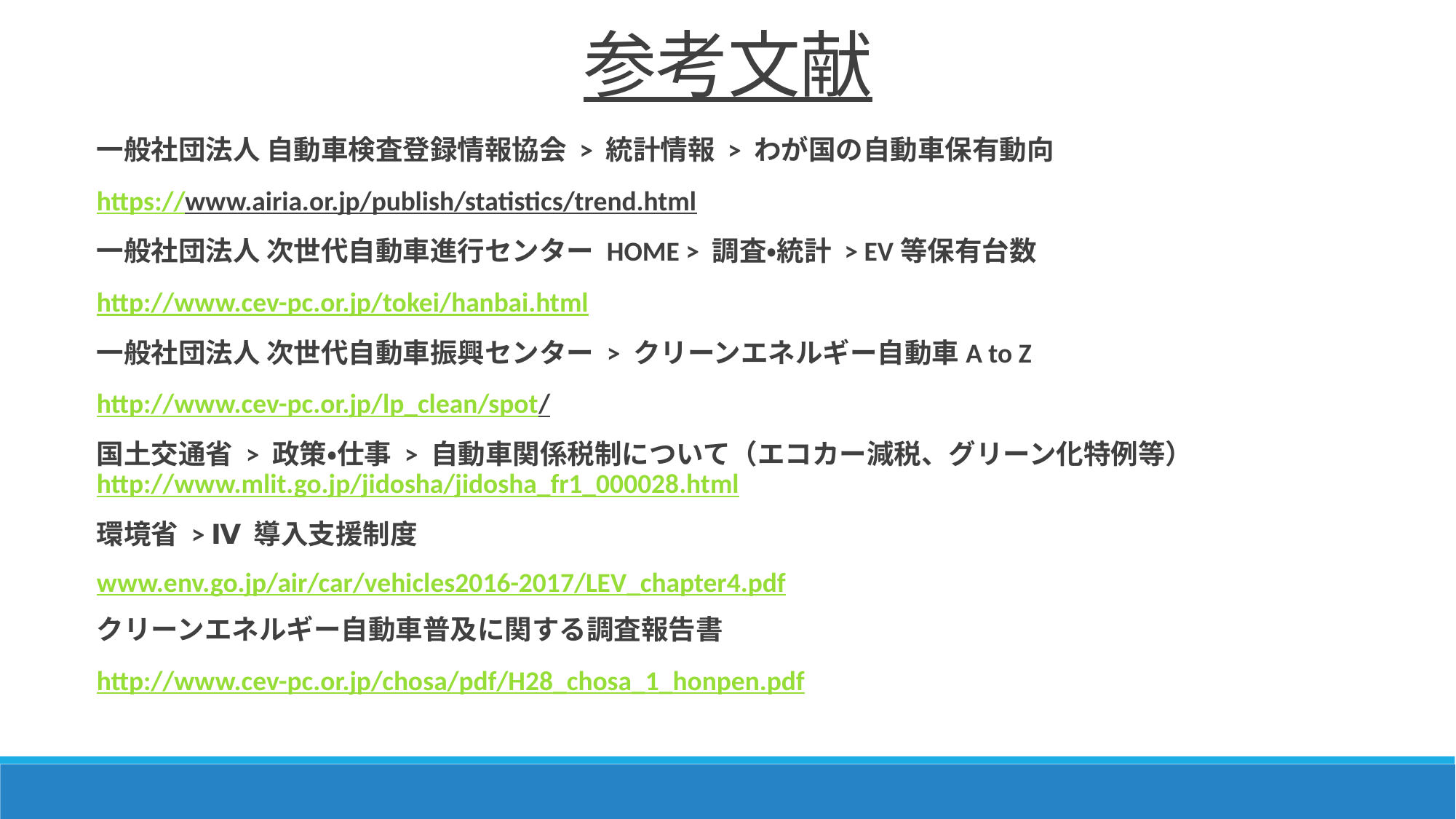

参考文献
一般社団法人 自動車検査登録情報協会 > 統計情報 > わが国の自動車保有動向
https://www.airia.or.jp/publish/statistics/trend.html
一般社団法人 次世代自動車進行センター HOME > 調査・統計 > EV等保有台数
http://www.cev-pc.or.jp/tokei/hanbai.html
一般社団法人 次世代自動車振興センター > クリーンエネルギー自動車A to Z
http://www.cev-pc.or.jp/lp_clean/spot/
国土交通省 > 政策・仕事 > 自動車関係税制について（エコカー減税、グリーン化特例等）http://www.mlit.go.jp/jidosha/jidosha_fr1_000028.html
環境省 > Ⅳ 導入支援制度
www.env.go.jp/air/car/vehicles2016-2017/LEV_chapter4.pdf
クリーンエネルギー自動車普及に関する調査報告書
http://www.cev-pc.or.jp/chosa/pdf/H28_chosa_1_honpen.pdf